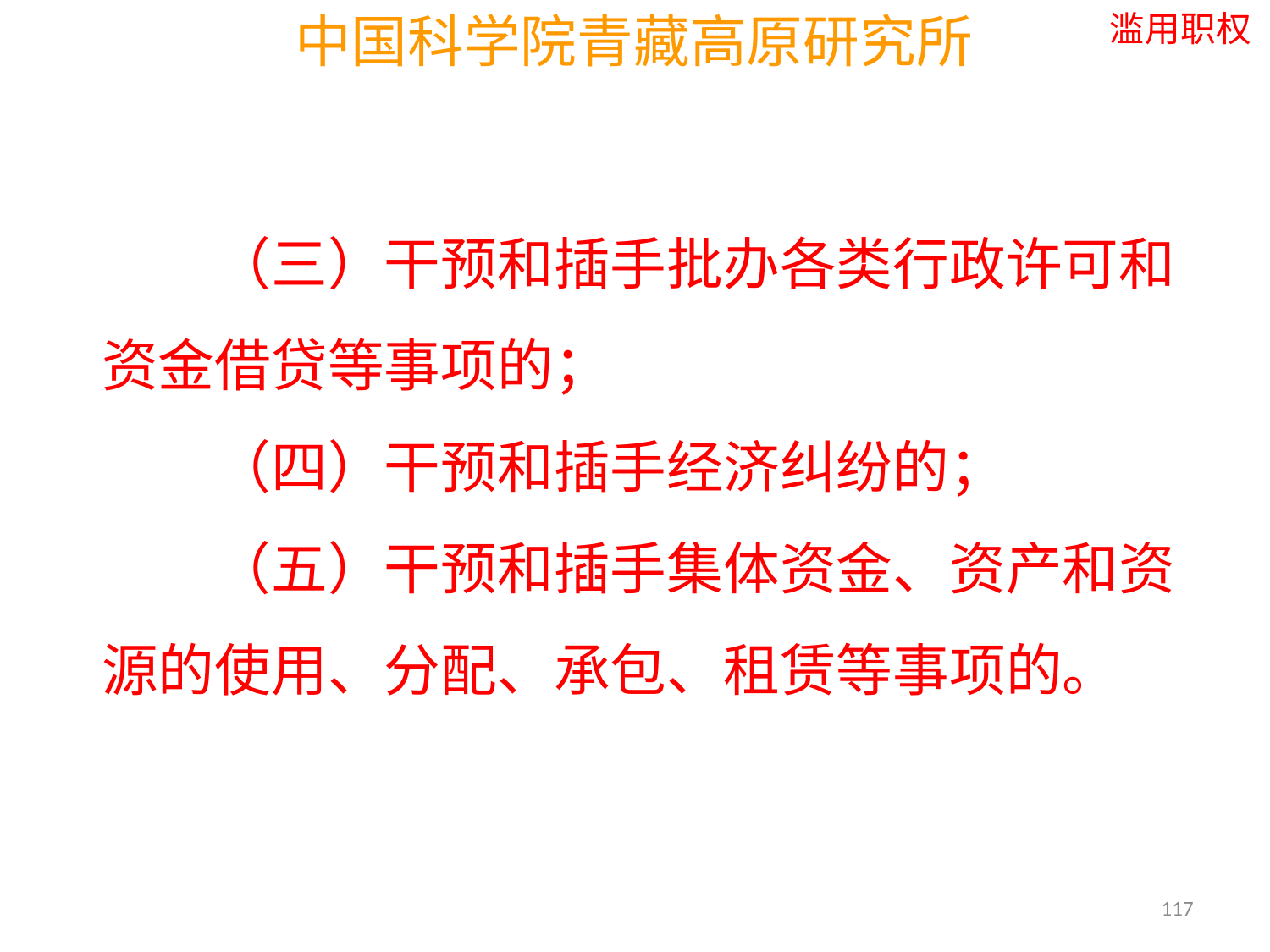

滥用职权
　　（三）干预和插手批办各类行政许可和资金借贷等事项的；
　　（四）干预和插手经济纠纷的；
　　（五）干预和插手集体资金、资产和资源的使用、分配、承包、租赁等事项的。
117